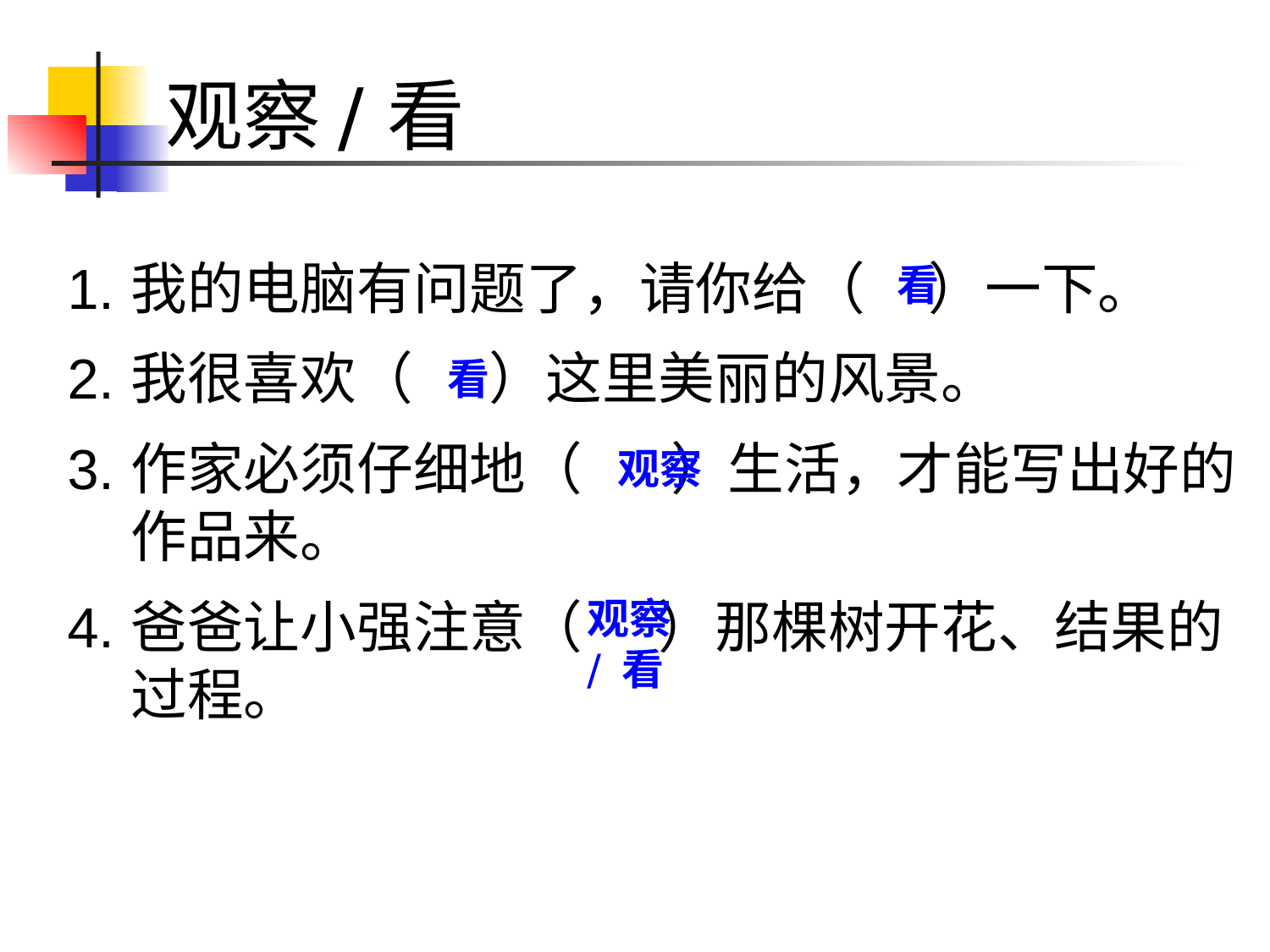

# 观察/看
我的电脑有问题了，请你给（     ）一下。
我很喜欢（      ）这里美丽的风景。
作家必须仔细地（       ）生活，才能写出好的作品来。
爸爸让小强注意（      ）那棵树开花、结果的过程。
看

看
观察
观察/看